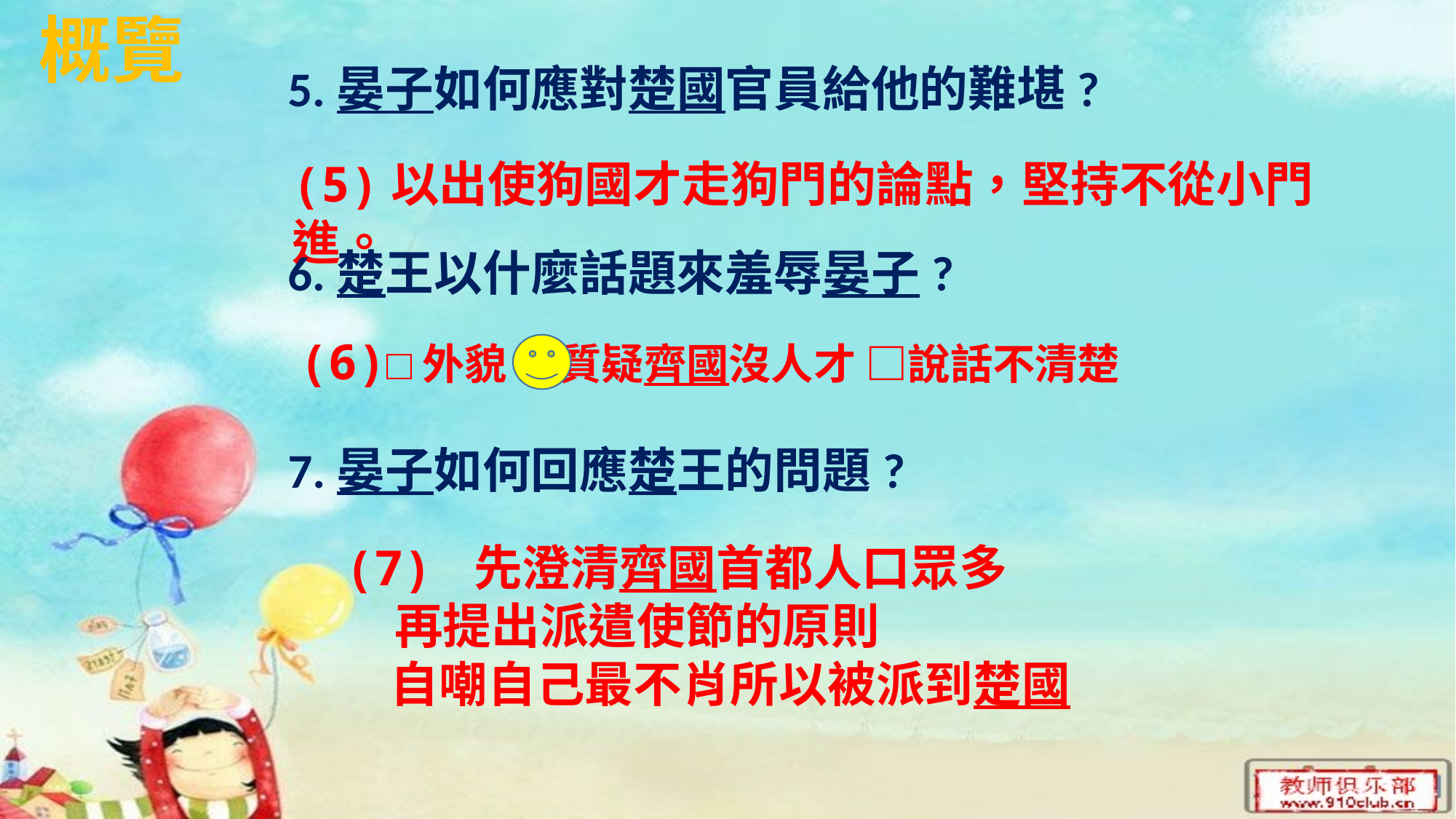

# 概覽
5.晏子如何應對楚國官員給他的難堪?
(5)以出使狗國才走狗門的論點，堅持不從小門進。
6.楚王以什麼話題來羞辱晏子?
(6)□外貌 □質疑齊國沒人才 □說話不清楚

7.晏子如何回應楚王的問題?
(7) 先澄清齊國首都人口眾多
    再提出派遣使節的原則
   自嘲自己最不肖所以被派到楚國